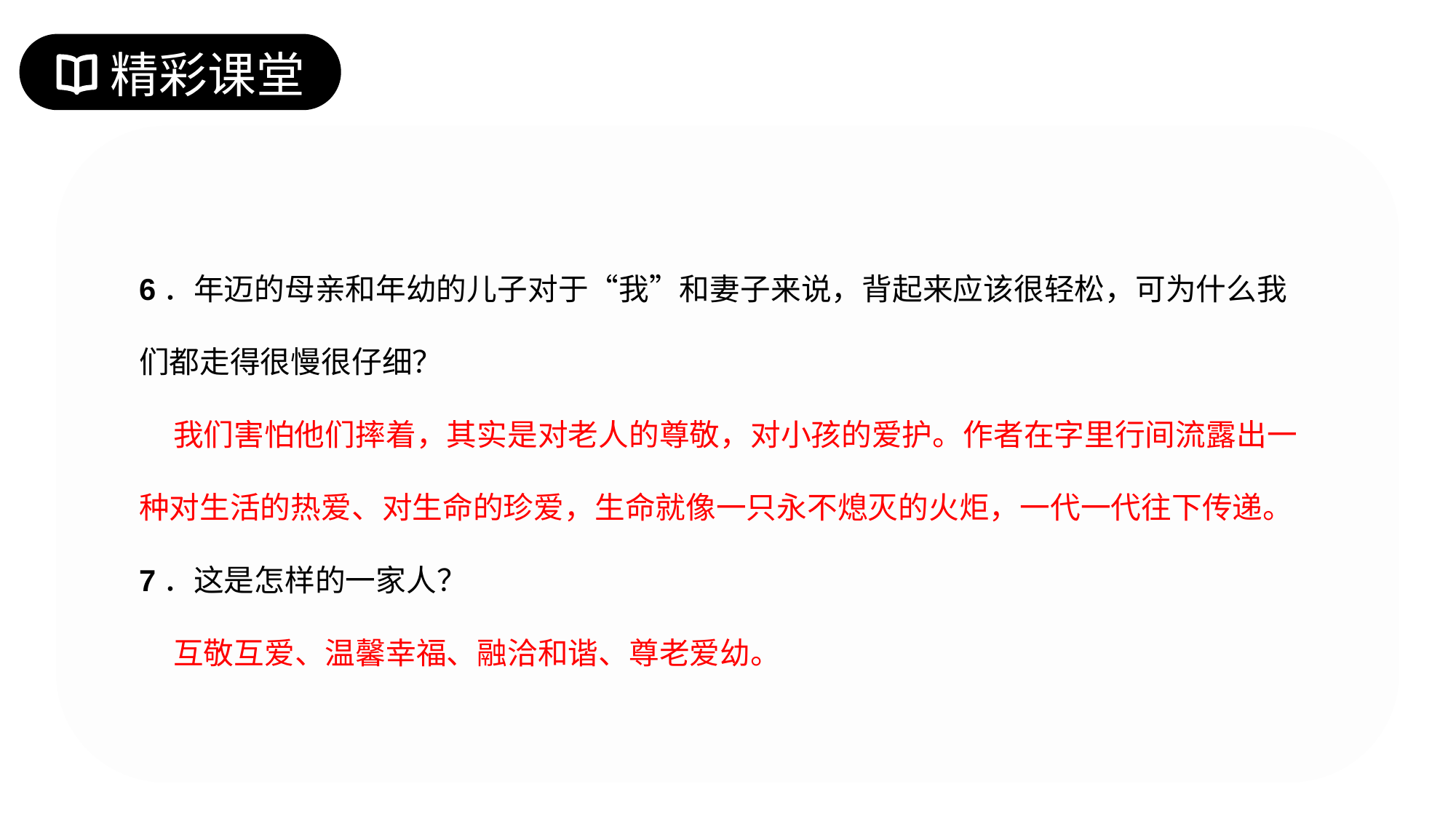

精彩课堂

6．年迈的母亲和年幼的儿子对于“我”和妻子来说，背起来应该很轻松，可为什么我们都走得很慢很仔细？
    我们害怕他们摔着，其实是对老人的尊敬，对小孩的爱护。作者在字里行间流露出一种对生活的热爱、对生命的珍爱，生命就像一只永不熄灭的火炬，一代一代往下传递。
7．这是怎样的一家人？
    互敬互爱、温馨幸福、融洽和谐、尊老爱幼。